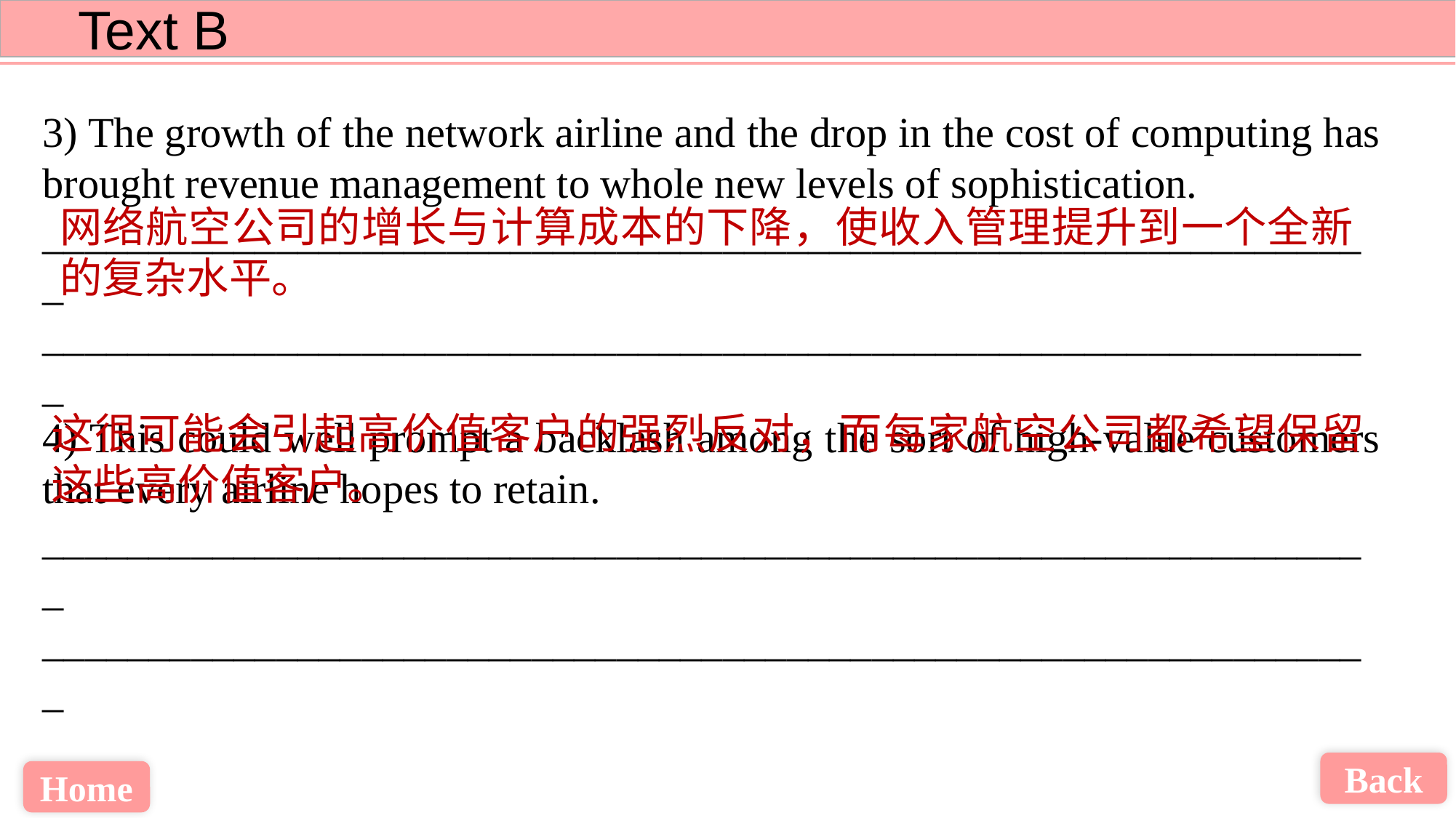

3) The growth of the network airline and the drop in the cost of computing has brought revenue management to whole new levels of sophistication.
_______________________________________________________________
_______________________________________________________________
4) This could well prompt a backlash among the sort of high-value customers that every airline hopes to retain.
_______________________________________________________________
_______________________________________________________________
网络航空公司的增长与计算成本的下降，使收入管理提升到一个全新的复杂水平。
这很可能会引起高价值客户的强烈反对，而每家航空公司都希望保留这些高价值客户。
Back